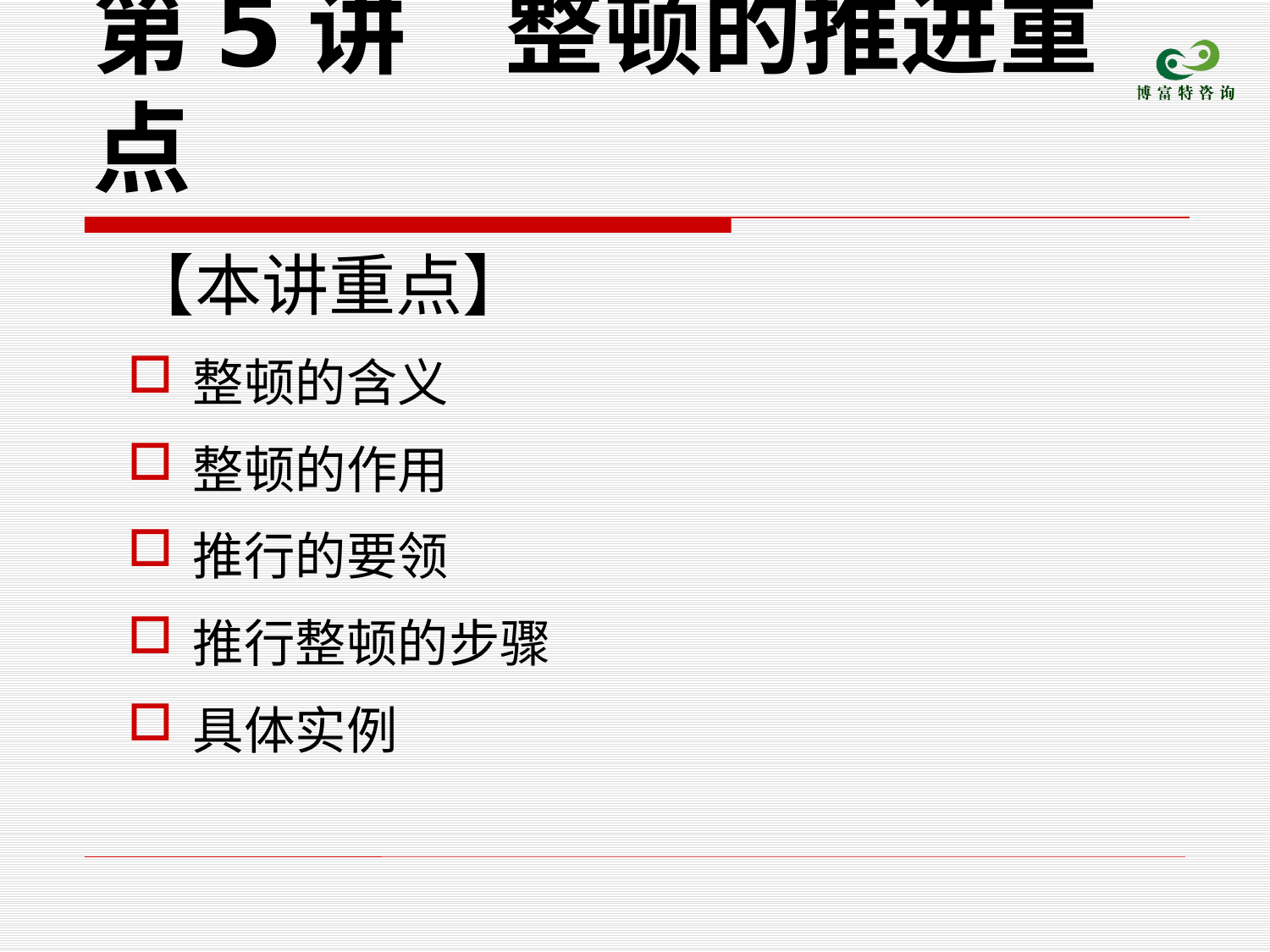

# 第5讲　整顿的推进重点
【本讲重点】
整顿的含义
整顿的作用
推行的要领
推行整顿的步骤
具体实例
132